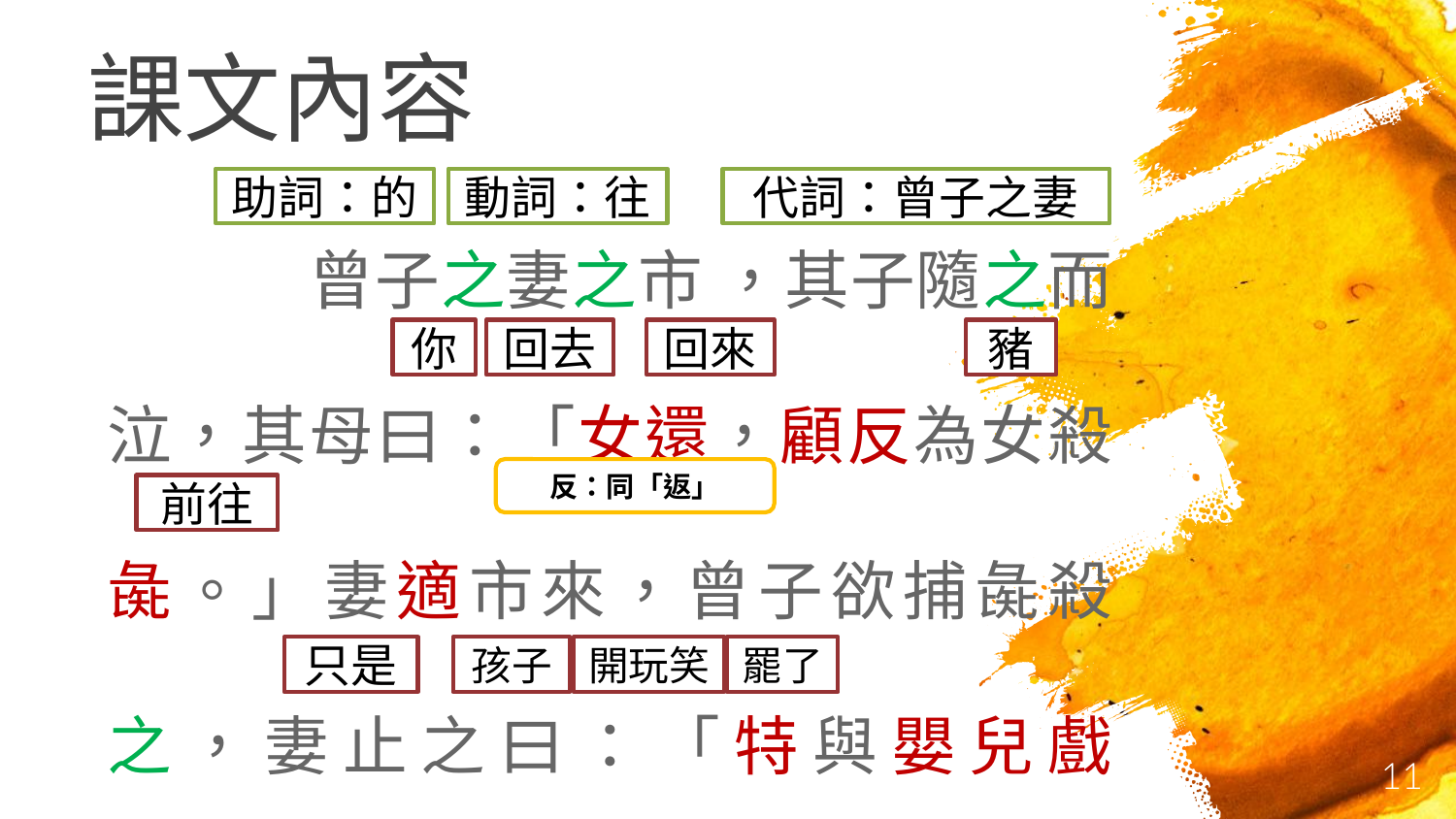

# 課文內容
          曾子之妻之市 ，其子隨之而泣，其母曰：「女還，顧反為女殺彘。」妻適市來，曾子欲捕彘殺之，妻止之曰：「特與嬰兒戲耳。」
動詞：往
代詞：曾子之妻
助詞：的
你
回去
回來
豬
反：同「返」
前往
孩子
開玩笑
罷了
只是
11